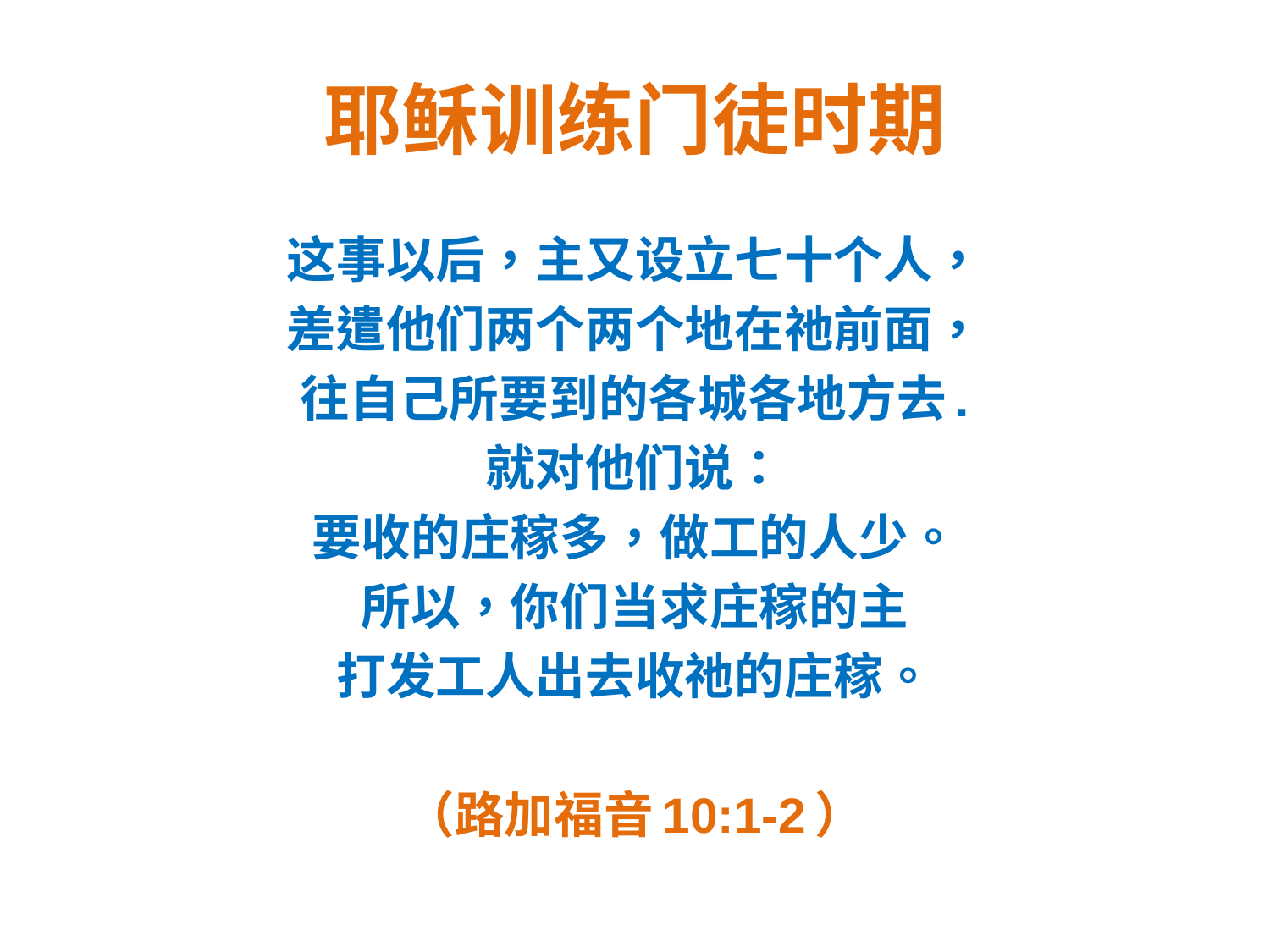

# 耶稣训练门徒时期
这事以后，主又设立七十个人，
差遣他们两个两个地在祂前面，
往自己所要到的各城各地方去.
就对他们说：
要收的庄稼多，做工的人少。
所以，你们当求庄稼的主
打发工人出去收祂的庄稼。

（路加福音10:1-2）